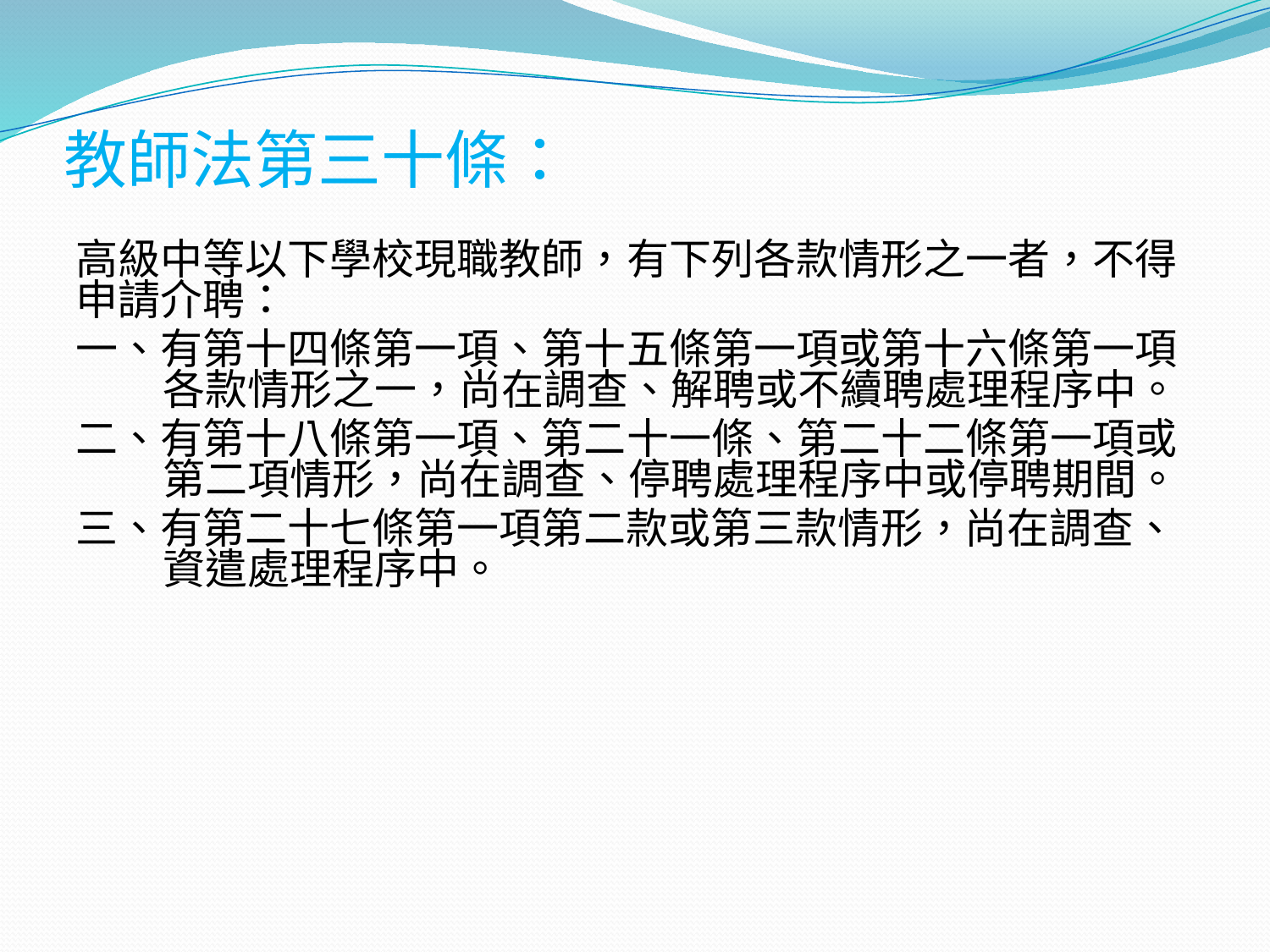

# 教師法第三十條：
高級中等以下學校現職教師，有下列各款情形之一者，不得申請介聘：
一、有第十四條第一項、第十五條第一項或第十六條第一項各款情形之一，尚在調查、解聘或不續聘處理程序中。
二、有第十八條第一項、第二十一條、第二十二條第一項或第二項情形，尚在調查、停聘處理程序中或停聘期間。
三、有第二十七條第一項第二款或第三款情形，尚在調查、資遣處理程序中。